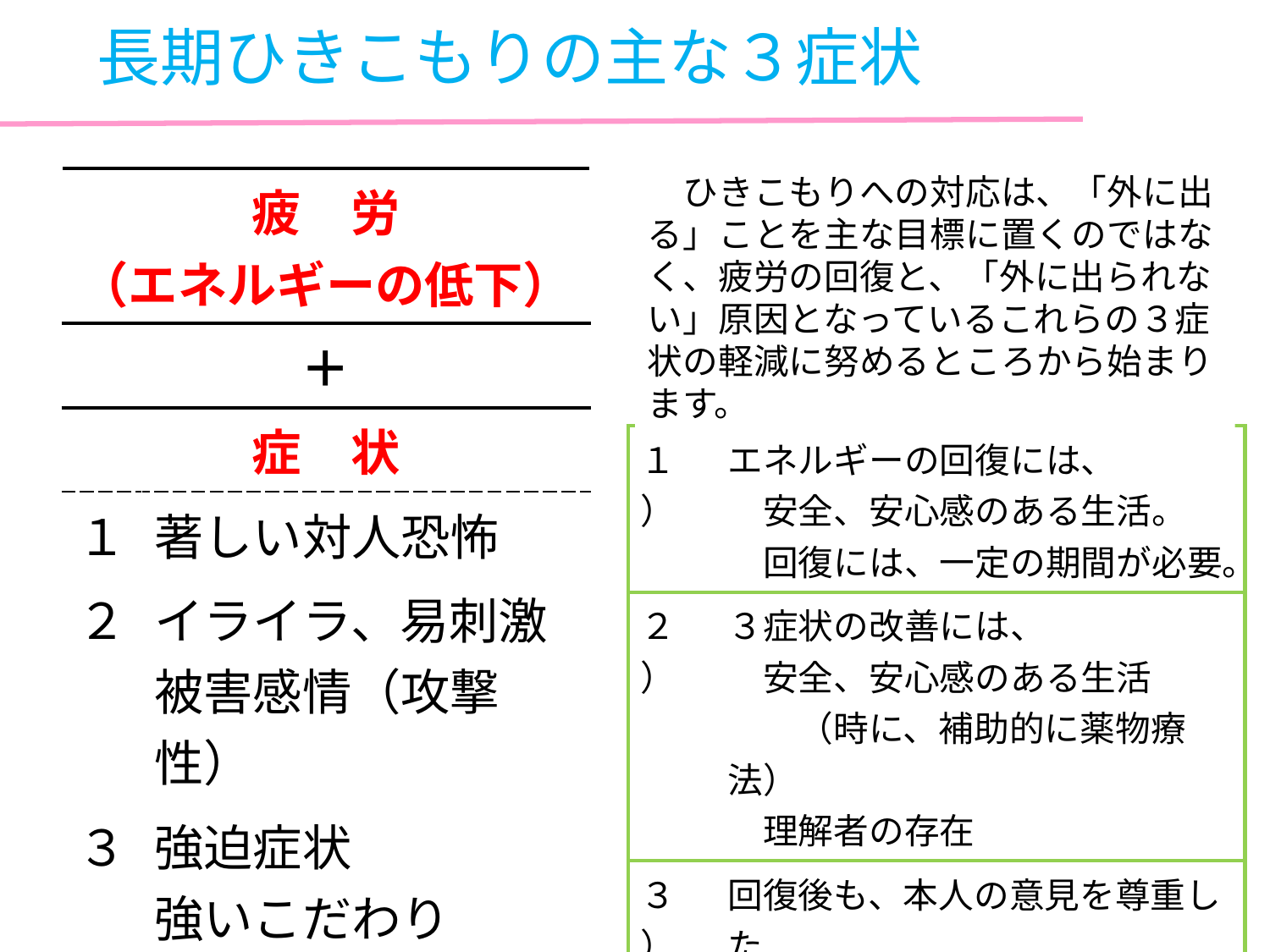

長期ひきこもりの主な３症状
　ひきこもりへの対応は、「外に出る」ことを主な目標に置くのではなく、疲労の回復と、「外に出られない」原因となっているこれらの３症状の軽減に努めるところから始まります。
| 疲　労 （エネルギーの低下） |  |
| --- | --- |
| ＋ |  |
| 症　状 |  |
| １ | 著しい対人恐怖 |
| ２ | イライラ、易刺激 被害感情（攻撃性） |
| ３ | 強迫症状 強いこだわり |
| １） | エネルギーの回復には、 　安全、安心感のある生活。 　回復には、一定の期間が必要。 |
| --- | --- |
| ２） | ３症状の改善には、 　安全、安心感のある生活 　　（時に、補助的に薬物療法） 　理解者の存在 |
| ３） | 回復後も、本人の意見を尊重した 本人の症状に配慮した支援。 　①　本人の症状への配慮 　②　就労の訓練 |